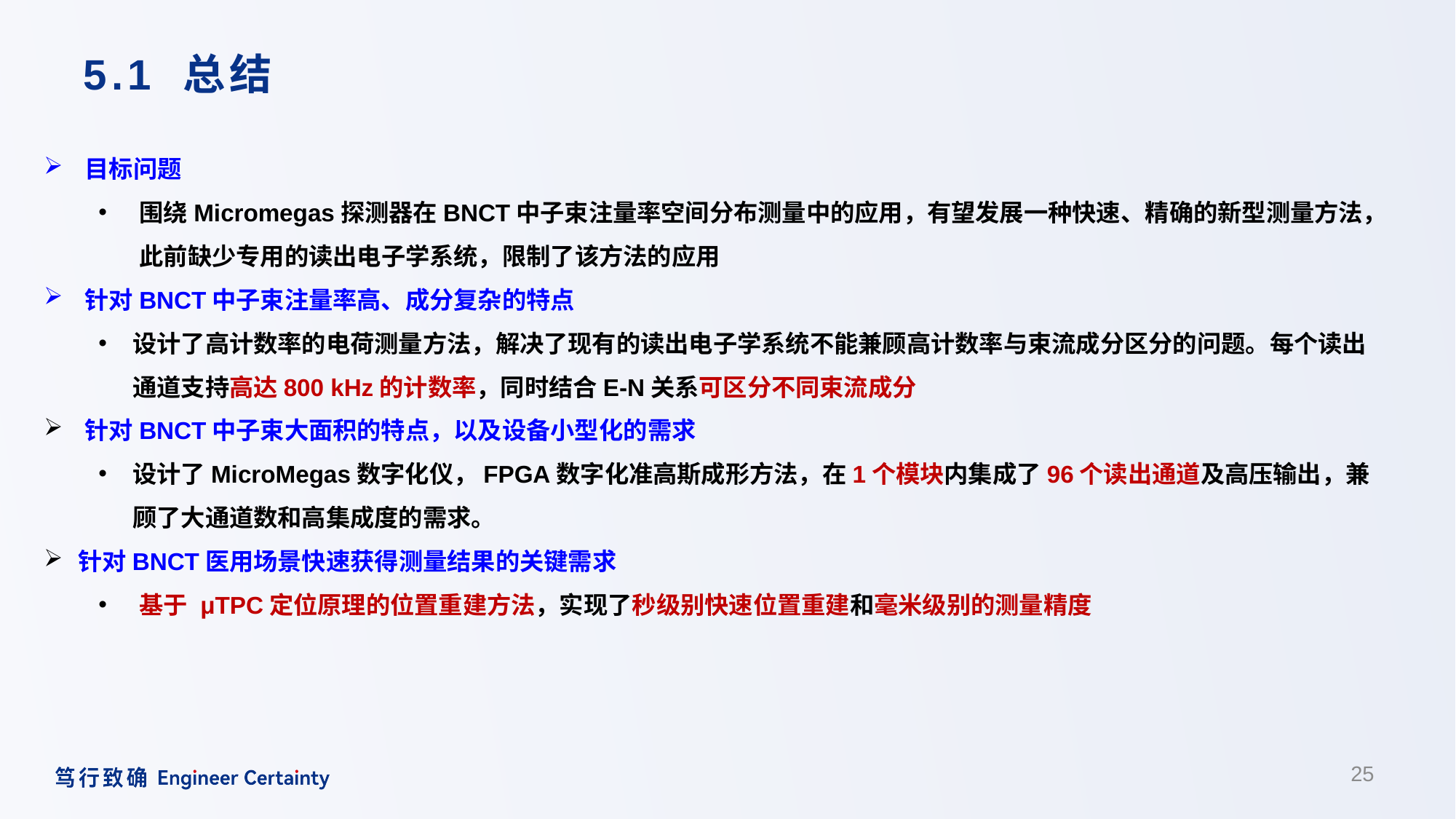

# 5.1 总结

目标问题
围绕Micromegas探测器在BNCT中子束注量率空间分布测量中的应用，有望发展一种快速、精确的新型测量方法，此前缺少专用的读出电子学系统，限制了该方法的应用
针对BNCT中子束注量率高、成分复杂的特点
设计了高计数率的电荷测量方法，解决了现有的读出电子学系统不能兼顾高计数率与束流成分区分的问题。每个读出通道支持高达800 kHz的计数率，同时结合E-N关系可区分不同束流成分
针对BNCT中子束大面积的特点，以及设备小型化的需求
设计了MicroMegas数字化仪，FPGA数字化准高斯成形方法，在1个模块内集成了96个读出通道及高压输出，兼顾了大通道数和高集成度的需求。
针对BNCT医用场景快速获得测量结果的关键需求
基于 μTPC定位原理的位置重建方法，实现了秒级别快速位置重建和毫米级别的测量精度